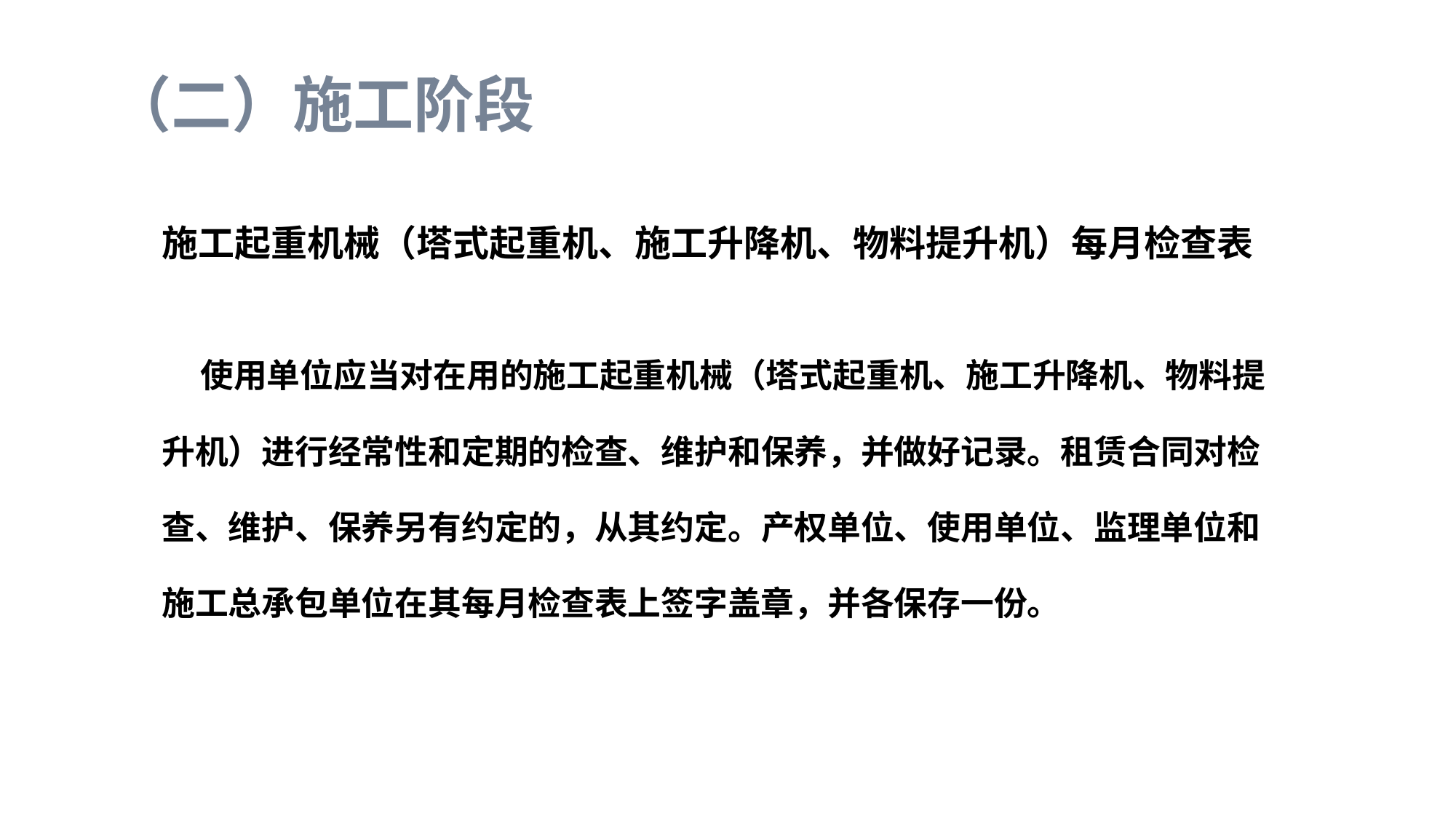

# （二）施工阶段
施工起重机械（塔式起重机、施工升降机、物料提升机）每月检查表

    使用单位应当对在用的施工起重机械（塔式起重机、施工升降机、物料提升机）进行经常性和定期的检查、维护和保养，并做好记录。租赁合同对检查、维护、保养另有约定的，从其约定。产权单位、使用单位、监理单位和施工总承包单位在其每月检查表上签字盖章，并各保存一份。